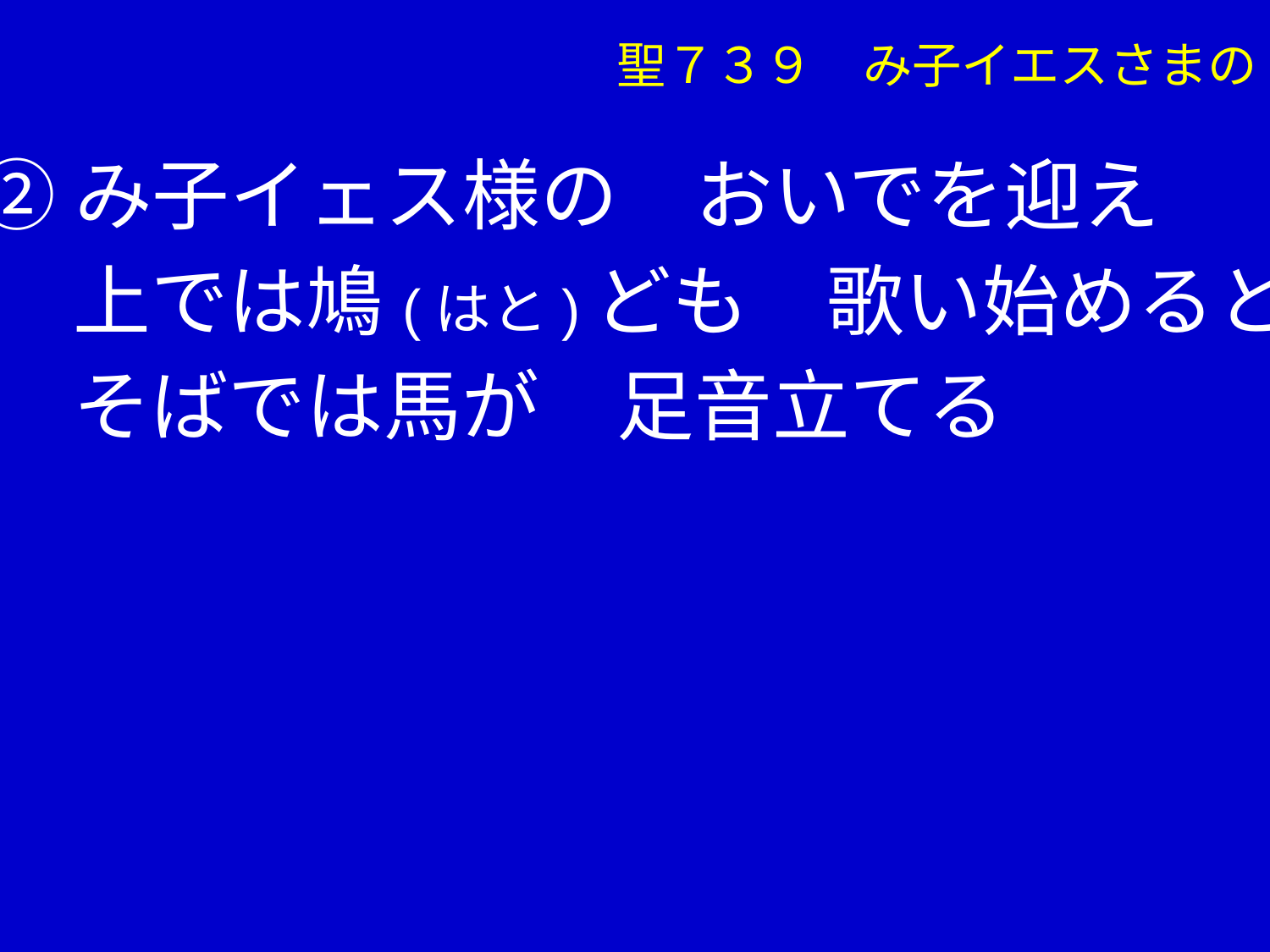

聖７３９　み子イエスさまの
②み子イェス様の　おいでを迎え
　 上では鳩(はと)ども　歌い始めると
　 そばでは馬が　足音立てる